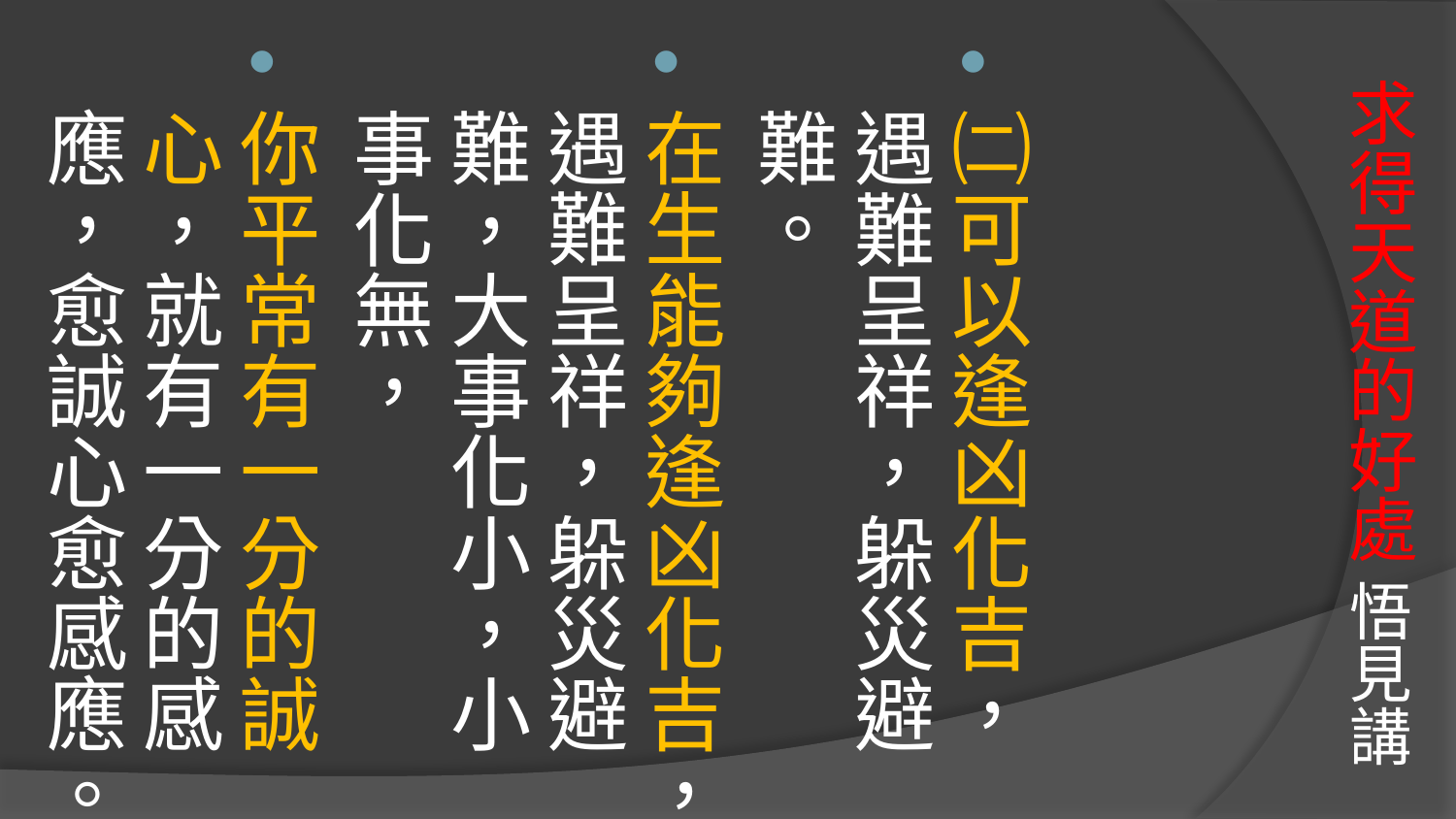

# 求得天道的好處 悟見講
㈡可以逢凶化吉，遇難呈祥，躲災避難。
在生能夠逢凶化吉，遇難呈祥，躲災避難，大事化小，小事化無，
你平常有一分的誠心，就有一分的感應，愈誠心愈感應。